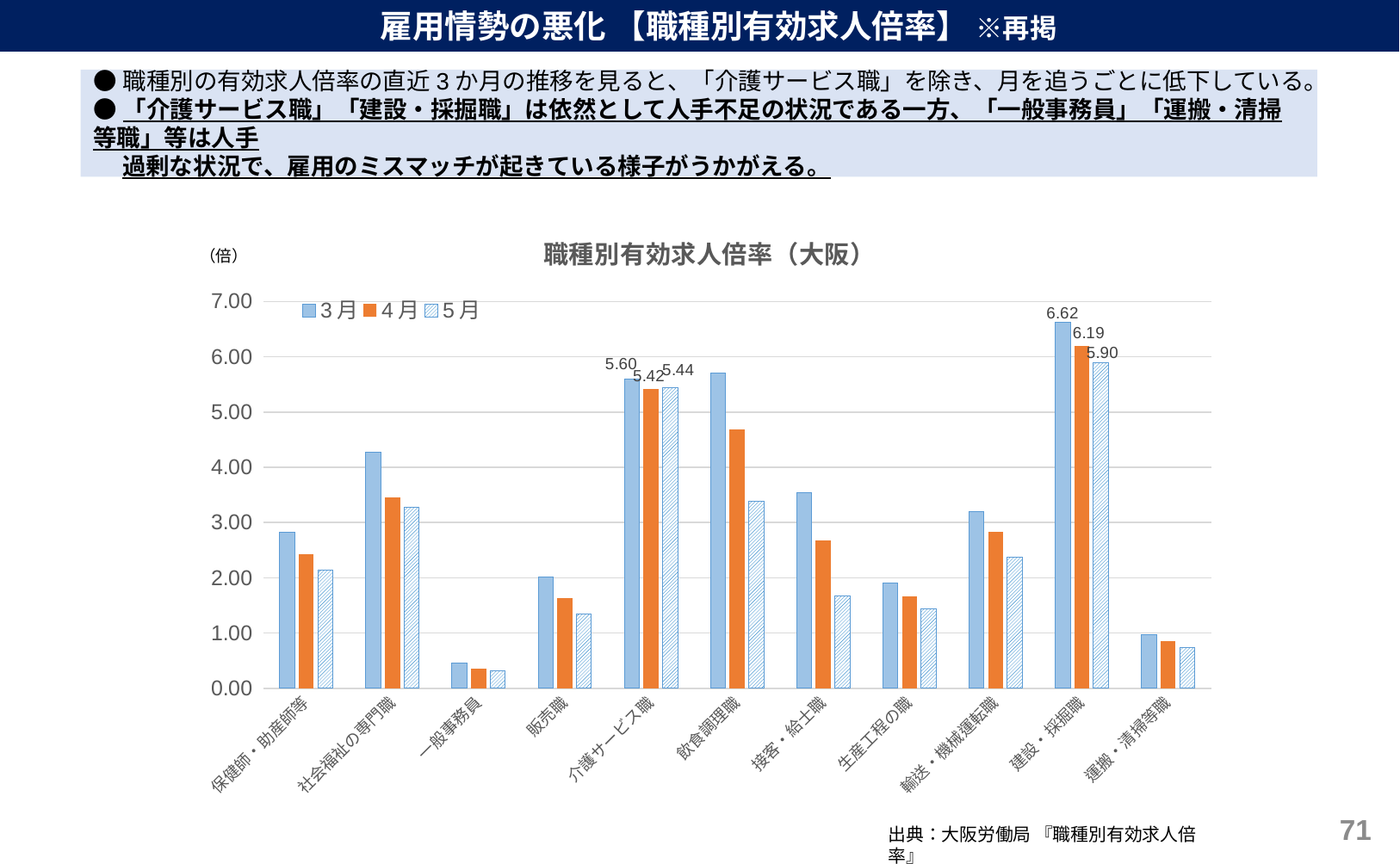

雇用情勢の悪化 【職種別有効求人倍率】 ※再掲
●職種別の有効求人倍率の直近3か月の推移を見ると、「介護サービス職」を除き、月を追うごとに低下している。
●「介護サービス職」「建設・採掘職」は依然として人手不足の状況である一方、「一般事務員」「運搬・清掃等職」等は人手
　 過剰な状況で、雇用のミスマッチが起きている様子がうかがえる。

### Chart: 職種別有効求人倍率（大阪）

| Category | 3月 | 4月 | 5月 |
|---|---|---|---|
| 保健師・助産師等 | 2.82 | 2.42 | 2.14 |
| 社会福祉の専門職 | 4.27 | 3.45 | 3.27 |
| 一般事務員 | 0.46 | 0.36 | 0.32 |
| 販売職 | 2.02 | 1.63 | 1.35 |
| 介護サービス職 | 5.6 | 5.42 | 5.44 |
| 飲食調理職 | 5.7 | 4.68 | 3.38 |
| 接客・給士職 | 3.54 | 2.68 | 1.67 |
| 生産工程の職 | 1.9 | 1.67 | 1.44 |
| 輸送・機械運転職 | 3.2 | 2.83 | 2.37 |
| 建設・採掘職 | 6.62 | 6.19 | 5.9 |
| 運搬・清掃等職 | 0.97 | 0.85 | 0.73 |
（倍）
71
出典：大阪労働局 『職種別有効求人倍率』